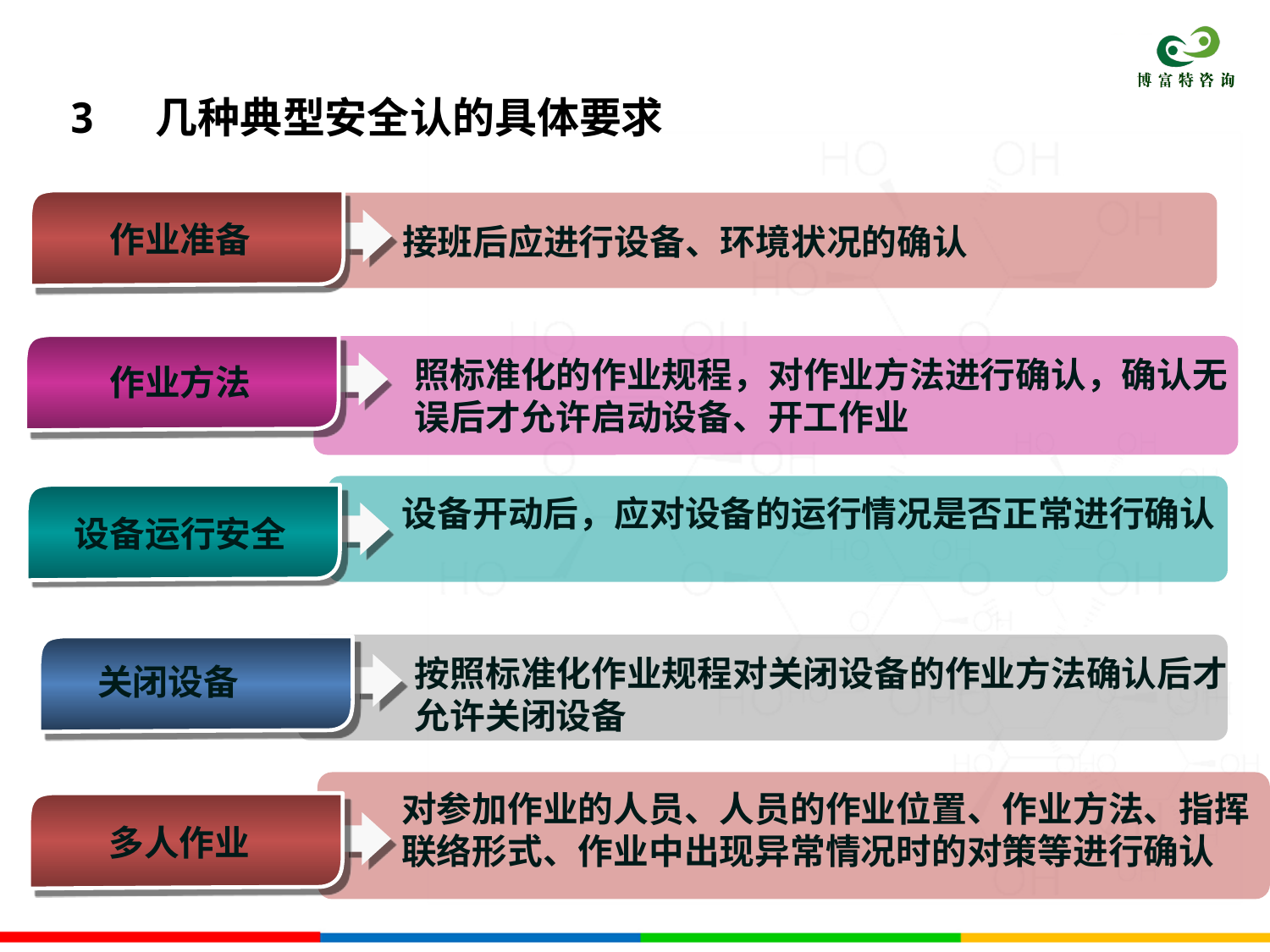

3  几种典型安全认的具体要求

作业准备
接班后应进行设备、环境状况的确认

照标准化的作业规程，对作业方法进行确认，确认无误后才允许启动设备、开工作业
作业方法

设备开动后，应对设备的运行情况是否正常进行确认
设备运行安全

按照标准化作业规程对关闭设备的作业方法确认后才允许关闭设备
关闭设备

对参加作业的人员、人员的作业位置、作业方法、指挥联络形式、作业中出现异常情况时的对策等进行确认

多人作业